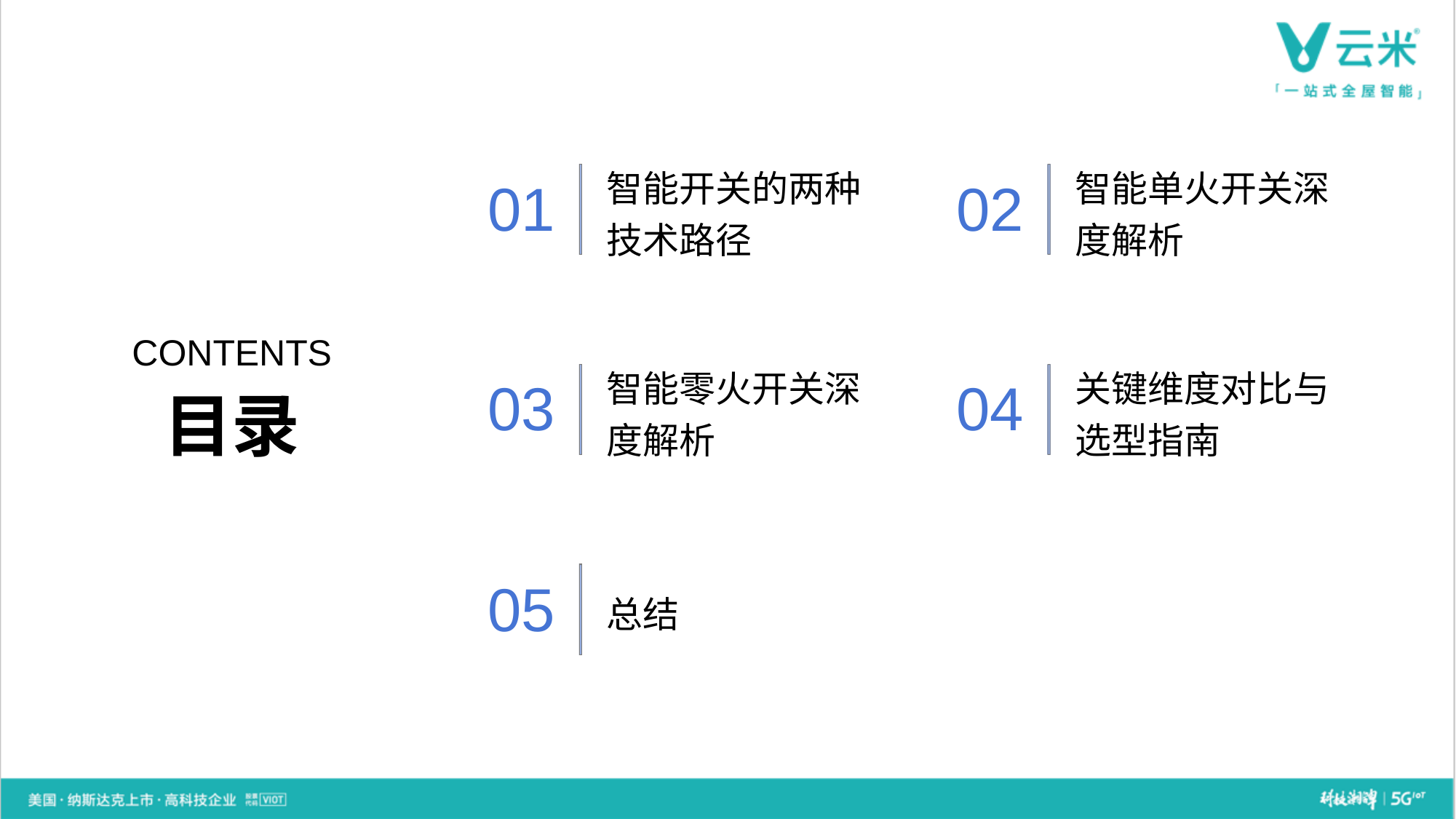

智能开关的两种技术路径
智能单火开关深度解析

01
02
CONTENTS
智能零火开关深度解析
关键维度对比与选型指南

03
04
目录
总结

05